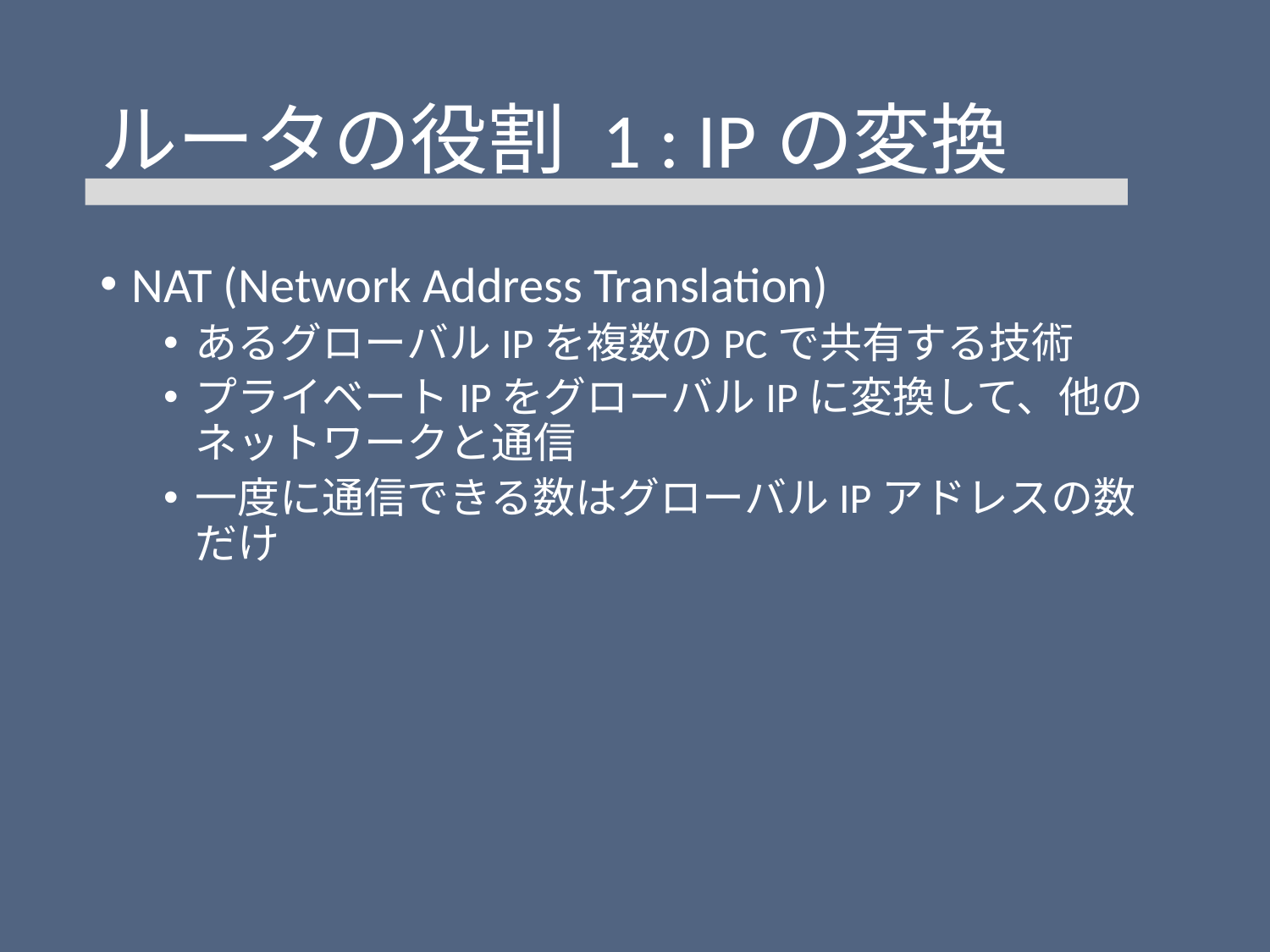

# ルータの役割 1 : IPの変換

NAT (Network Address Translation)
あるグローバルIPを複数のPCで共有する技術
プライベートIPをグローバルIPに変換して、他のネットワークと通信
一度に通信できる数はグローバルIPアドレスの数だけ